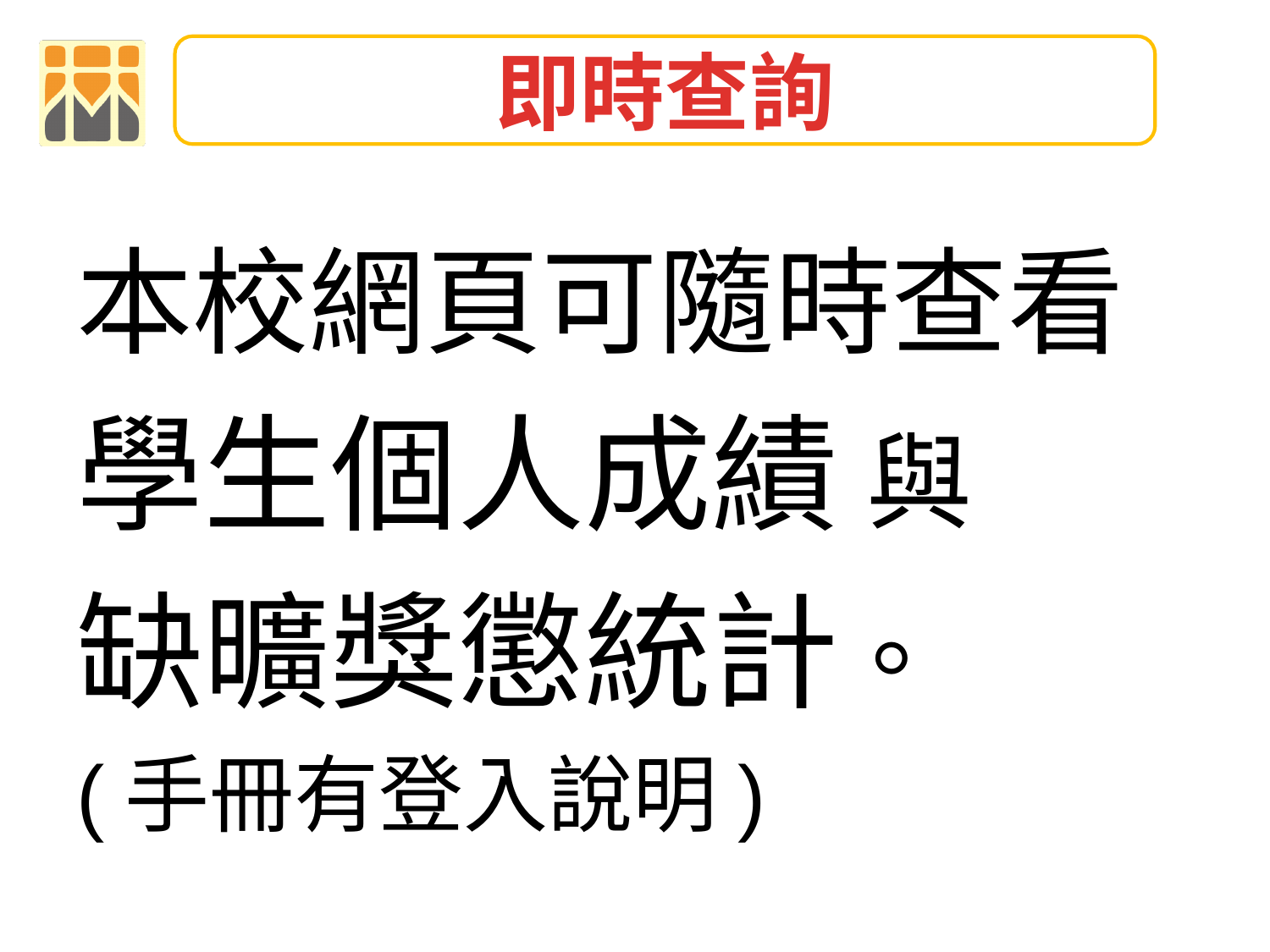

#
即時查詢
本校網頁可隨時查看
學生個人成績 與
缺曠獎懲統計。
(手冊有登入說明)